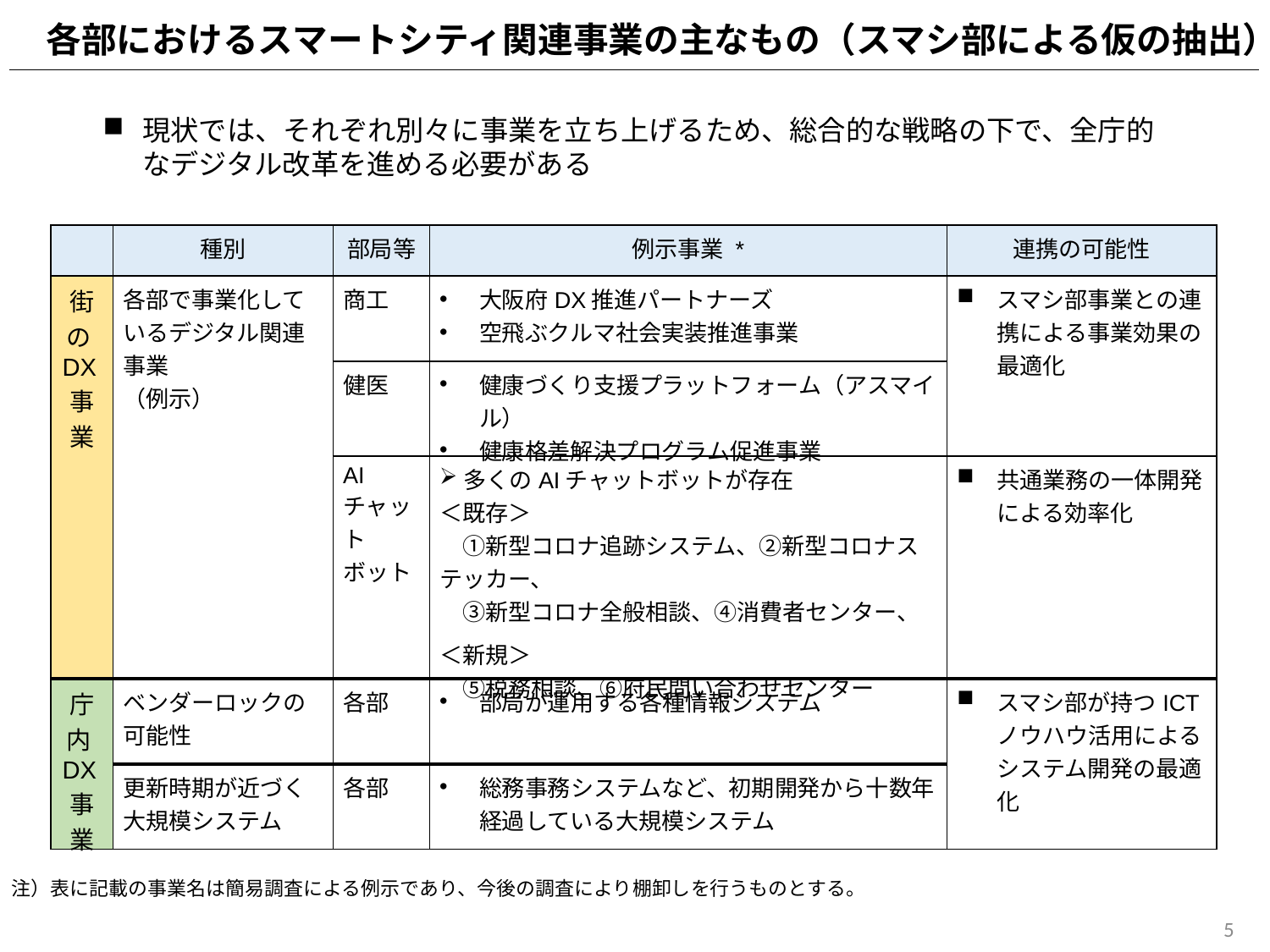

各部におけるスマートシティ関連事業の主なもの（スマシ部による仮の抽出）
現状では、それぞれ別々に事業を立ち上げるため、総合的な戦略の下で、全庁的なデジタル改革を進める必要がある
|  | 種別 | 部局等 | 例示事業 \* | 連携の可能性 |
| --- | --- | --- | --- | --- |
| 街のDX事業 | 各部で事業化しているデジタル関連事業 （例示） | 商工 | 大阪府DX推進パートナーズ 空飛ぶクルマ社会実装推進事業 | スマシ部事業との連携による事業効果の最適化 |
|  |  | 健医 | 健康づくり支援プラットフォーム（アスマイル） 健康格差解決プログラム促進事業 |  |
|  |  | AI チャット ボット | 多くのAIチャットボットが存在 ＜既存＞ 　①新型コロナ追跡システム、②新型コロナステッカー、 　③新型コロナ全般相談、④消費者センター、 ＜新規＞ 　⑤税務相談、⑥府民問い合わせセンター | 共通業務の一体開発による効率化 |
| 庁内DX事業 | ベンダーロックの可能性 | 各部 | 部局が運用する各種情報システム | スマシ部が持つICTノウハウ活用によるシステム開発の最適化 |
|  | 更新時期が近づく大規模システム | 各部 | 総務事務システムなど、初期開発から十数年経過している大規模システム |  |
注）表に記載の事業名は簡易調査による例示であり、今後の調査により棚卸しを行うものとする。
5